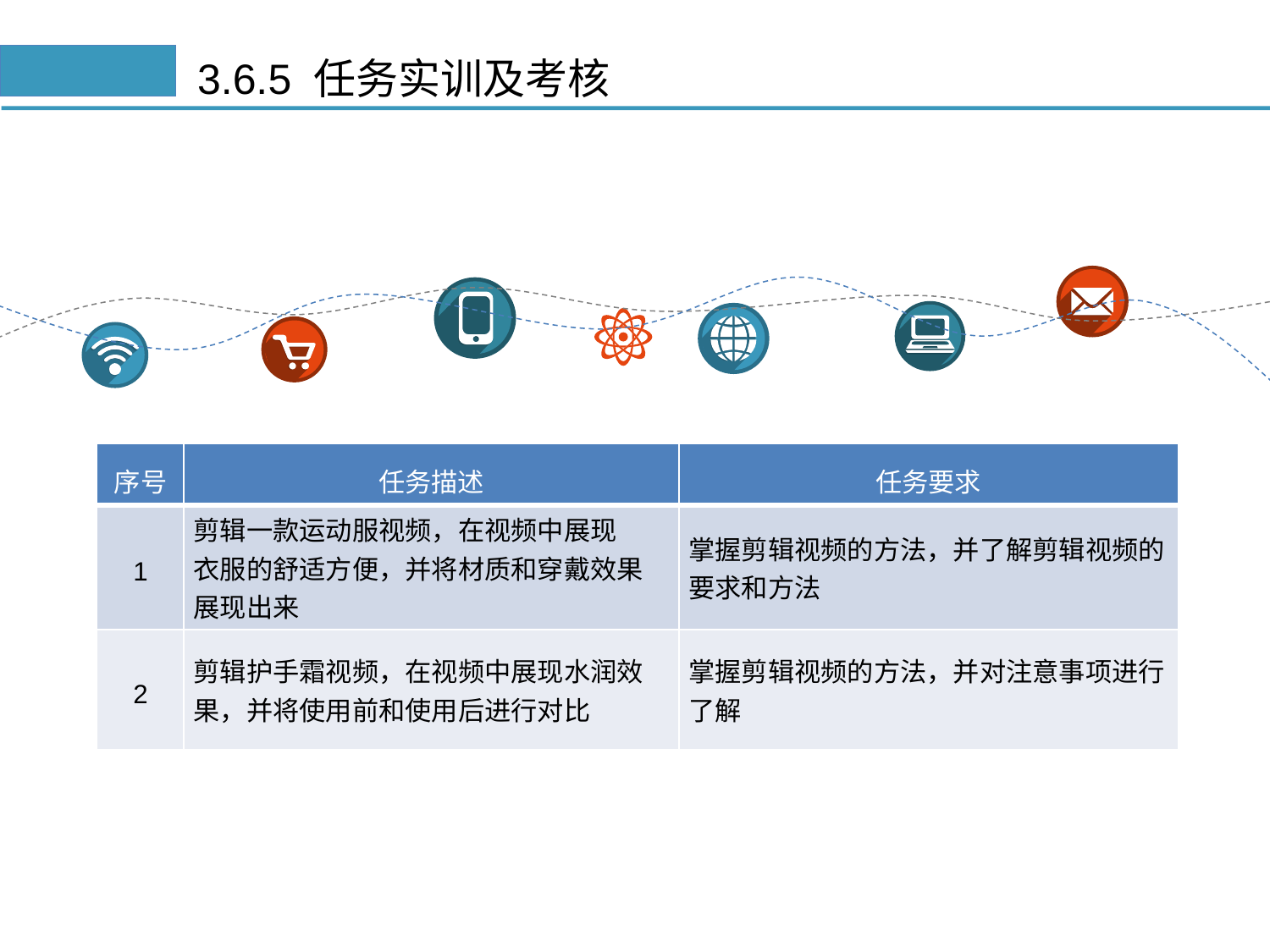

# 3.6.5 任务实训及考核

| 序号 | 任务描述 | 任务要求 |
| --- | --- | --- |
| 1 | 剪辑一款运动服视频，在视频中展现 衣服的舒适方便，并将材质和穿戴效果展现出来 | 掌握剪辑视频的方法，并了解剪辑视频的要求和方法 |
| 2 | 剪辑护手霜视频，在视频中展现水润效 果，并将使用前和使用后进行对比 | 掌握剪辑视频的方法，并对注意事项进行了解 |